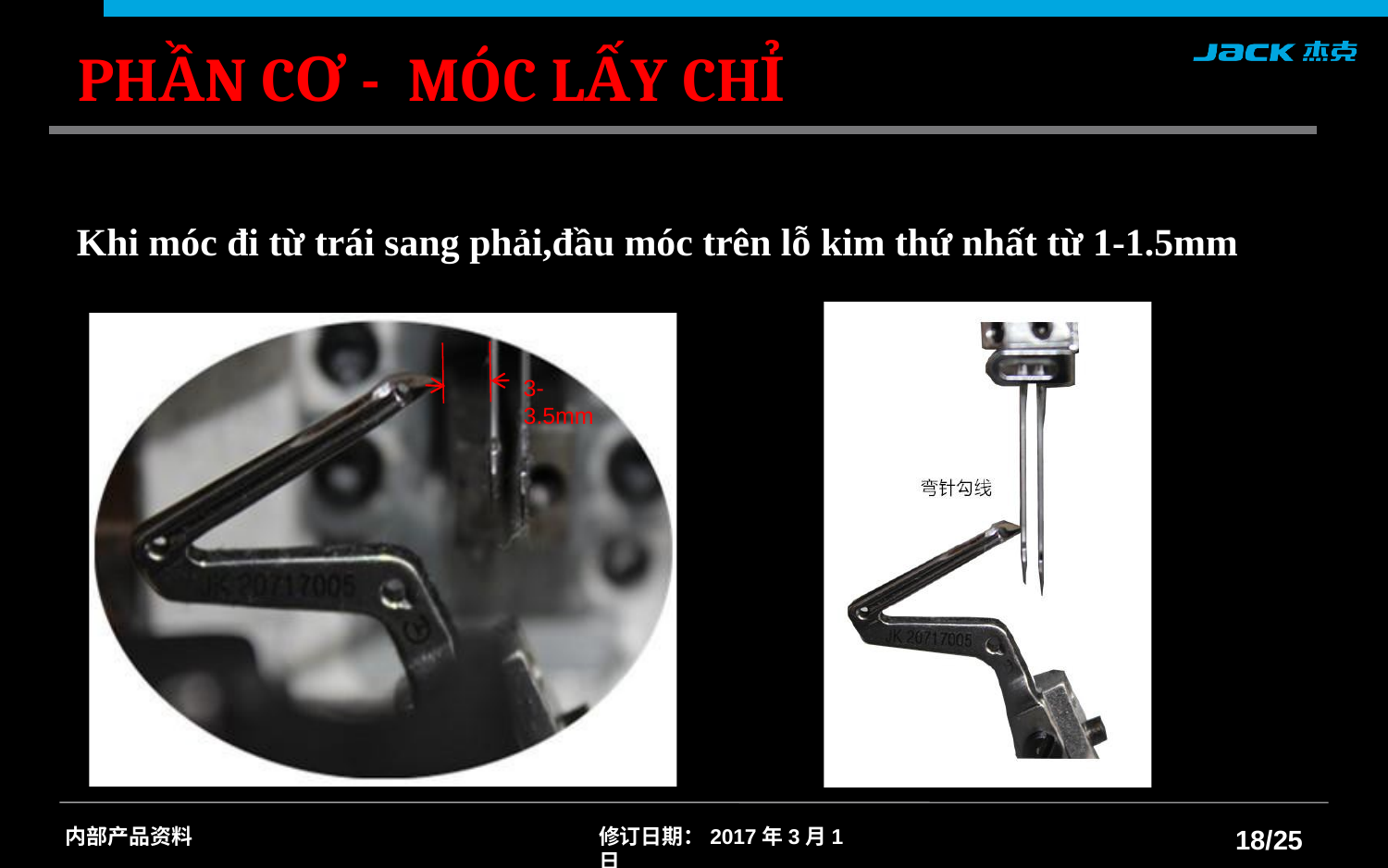

PHẦN CƠ -  MÓC LẤY CHỈ

Khi móc đi từ trái sang phải,đầu móc trên lỗ kim thứ nhất từ 1-1.5mm

3-3.5mm

18/25
内部产品资料
修订日期：2017年3月1日